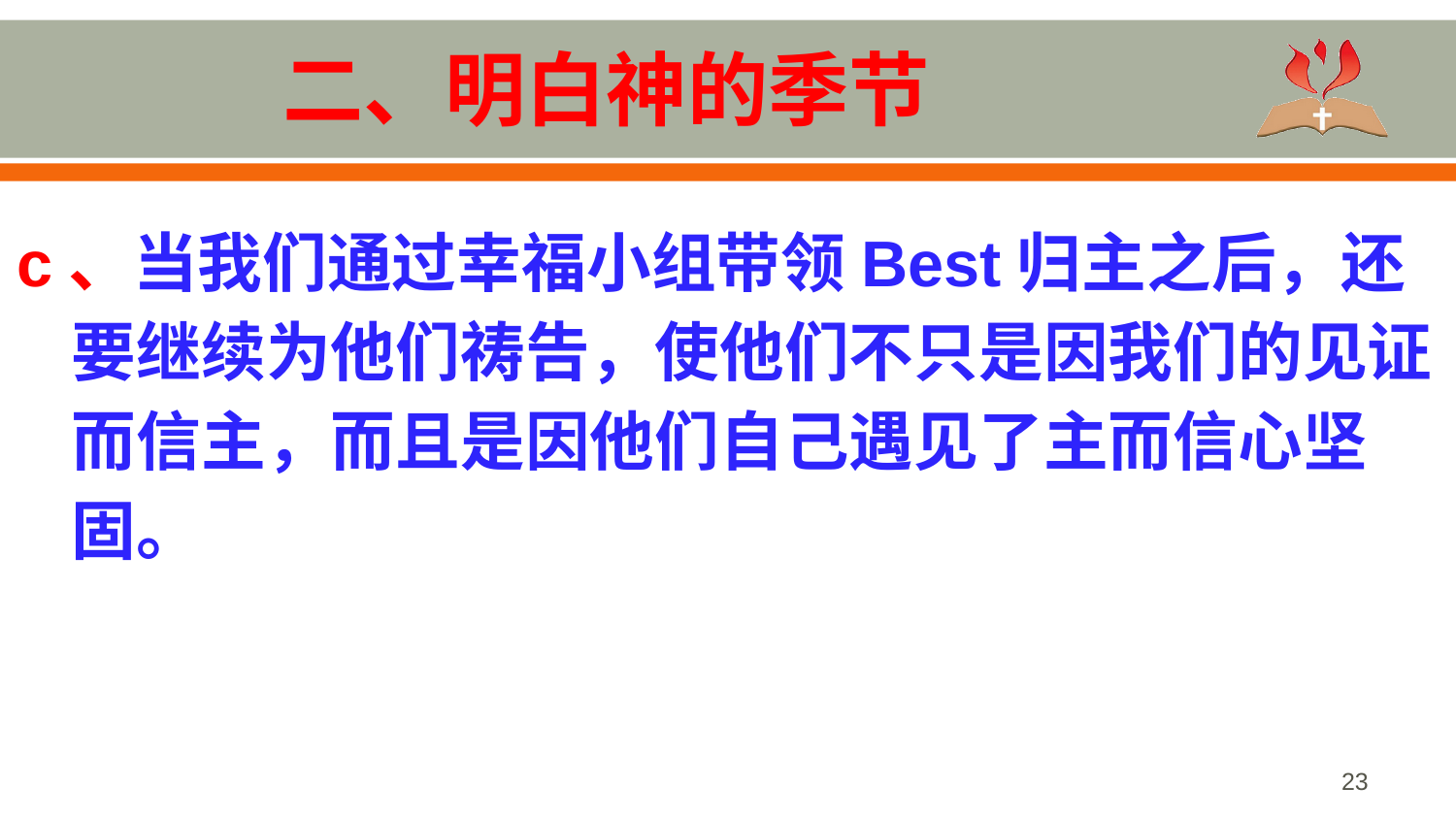

# 二、明白神的季节
c、当我们通过幸福小组带领Best归主之后，还要继续为他们祷告，使他们不只是因我们的见证而信主，而且是因他们自己遇见了主而信心坚固。

23